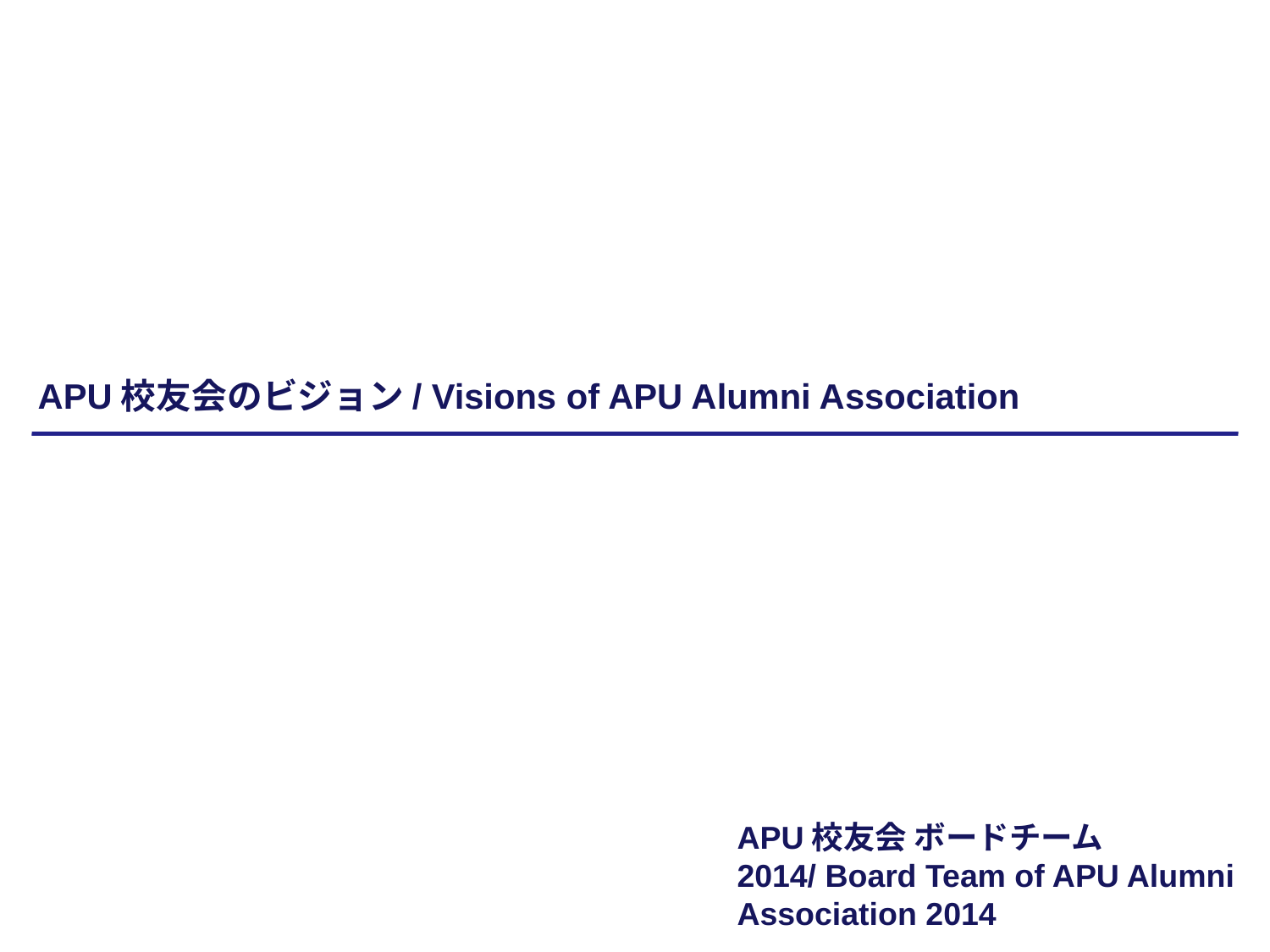

APU校友会のビジョン/ Visions of APU Alumni Association
APU校友会 ボードチーム
2014/ Board Team of APU Alumni Association 2014